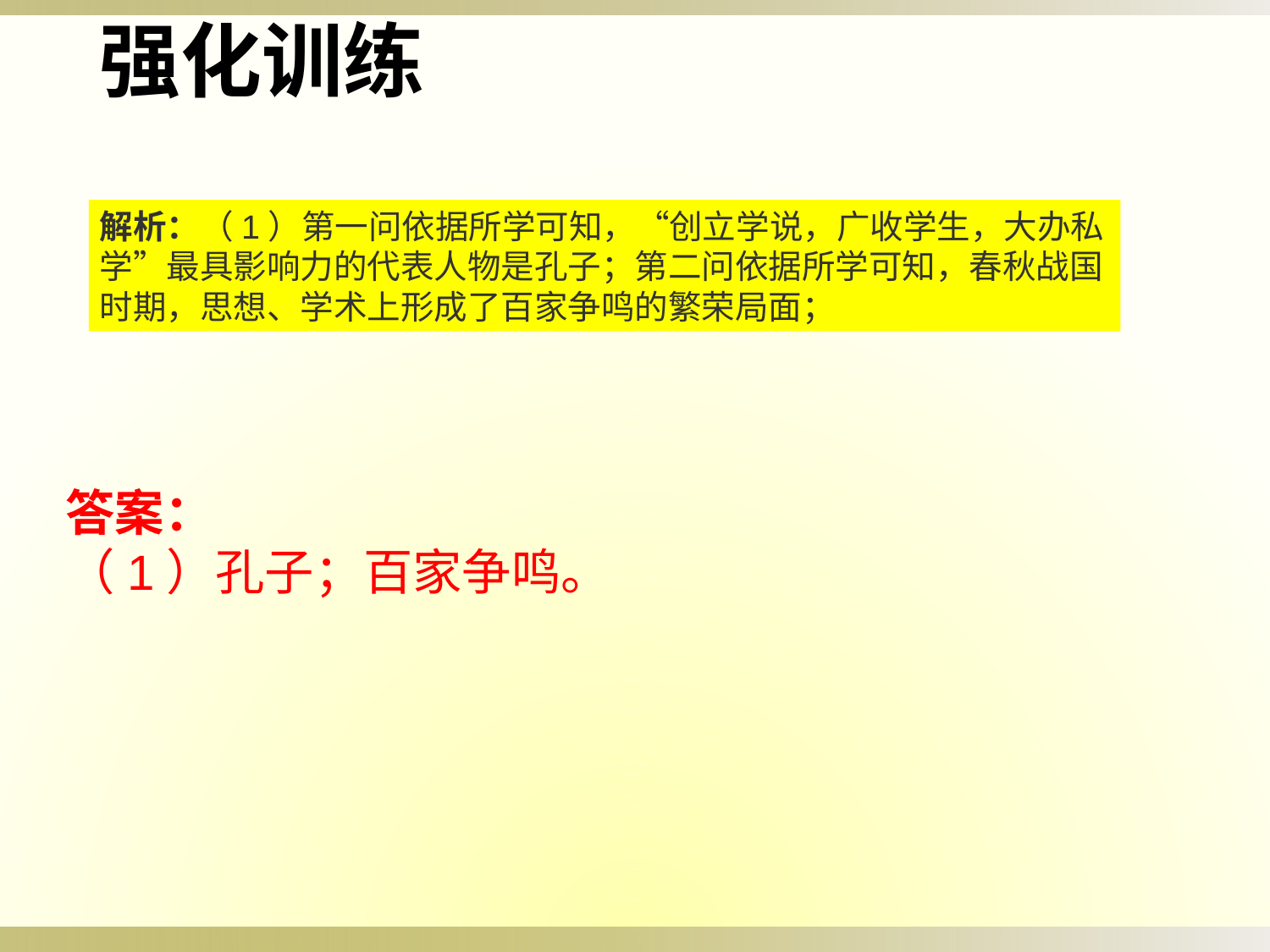

强化训练
解析：（1）第一问依据所学可知，“创立学说，广收学生，大办私学”最具影响力的代表人物是孔子；第二问依据所学可知，春秋战国时期，思想、学术上形成了百家争鸣的繁荣局面；
答案：
（1）孔子；百家争鸣。